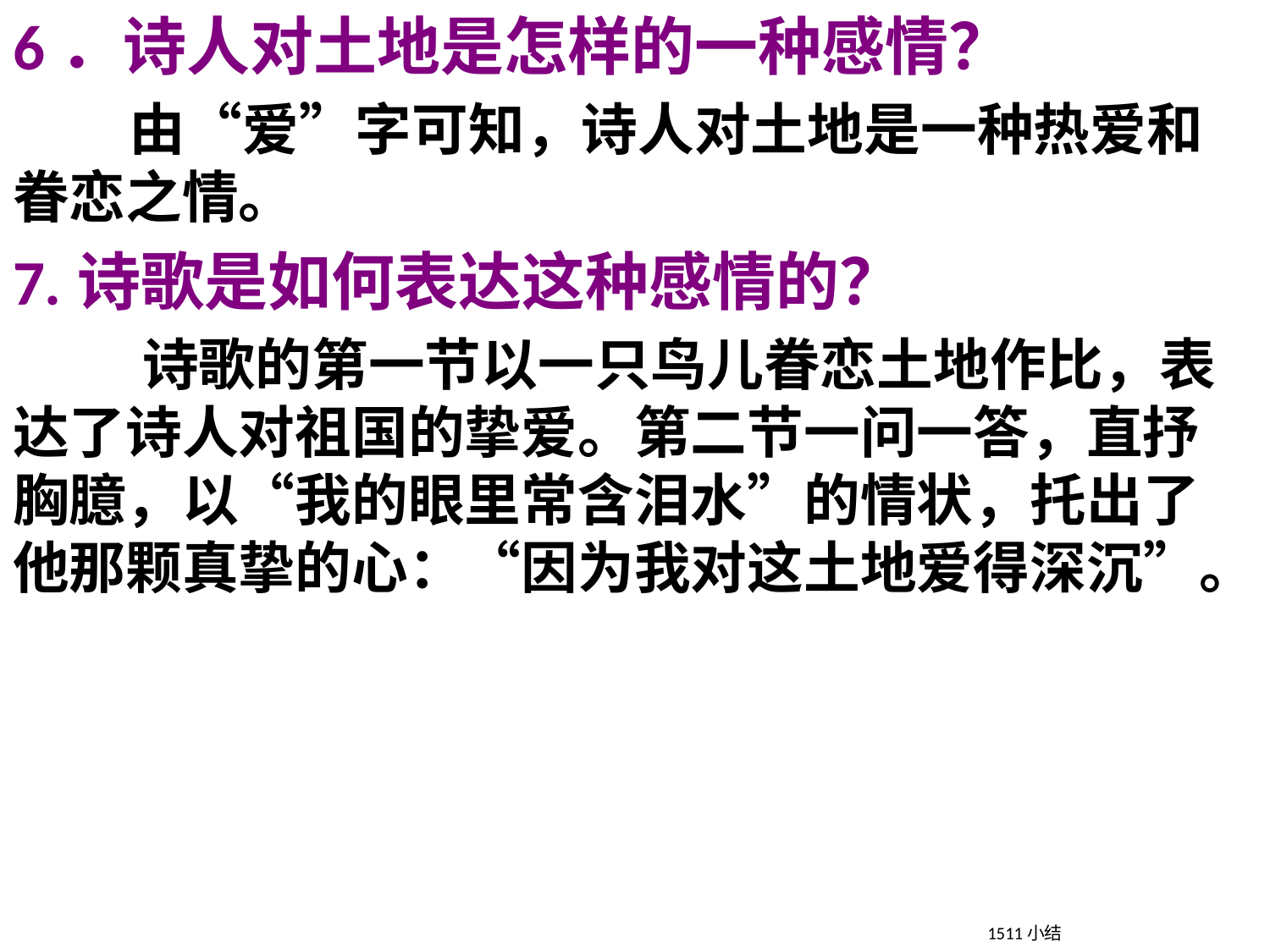

6．诗人对土地是怎样的一种感情？
        由“爱”字可知，诗人对土地是一种热爱和眷恋之情。
7.诗歌是如何表达这种感情的？
         诗歌的第一节以一只鸟儿眷恋土地作比，表达了诗人对祖国的挚爱。第二节一问一答，直抒胸臆，以“我的眼里常含泪水”的情状，托出了他那颗真挚的心：“因为我对这土地爱得深沉”。
1511小结